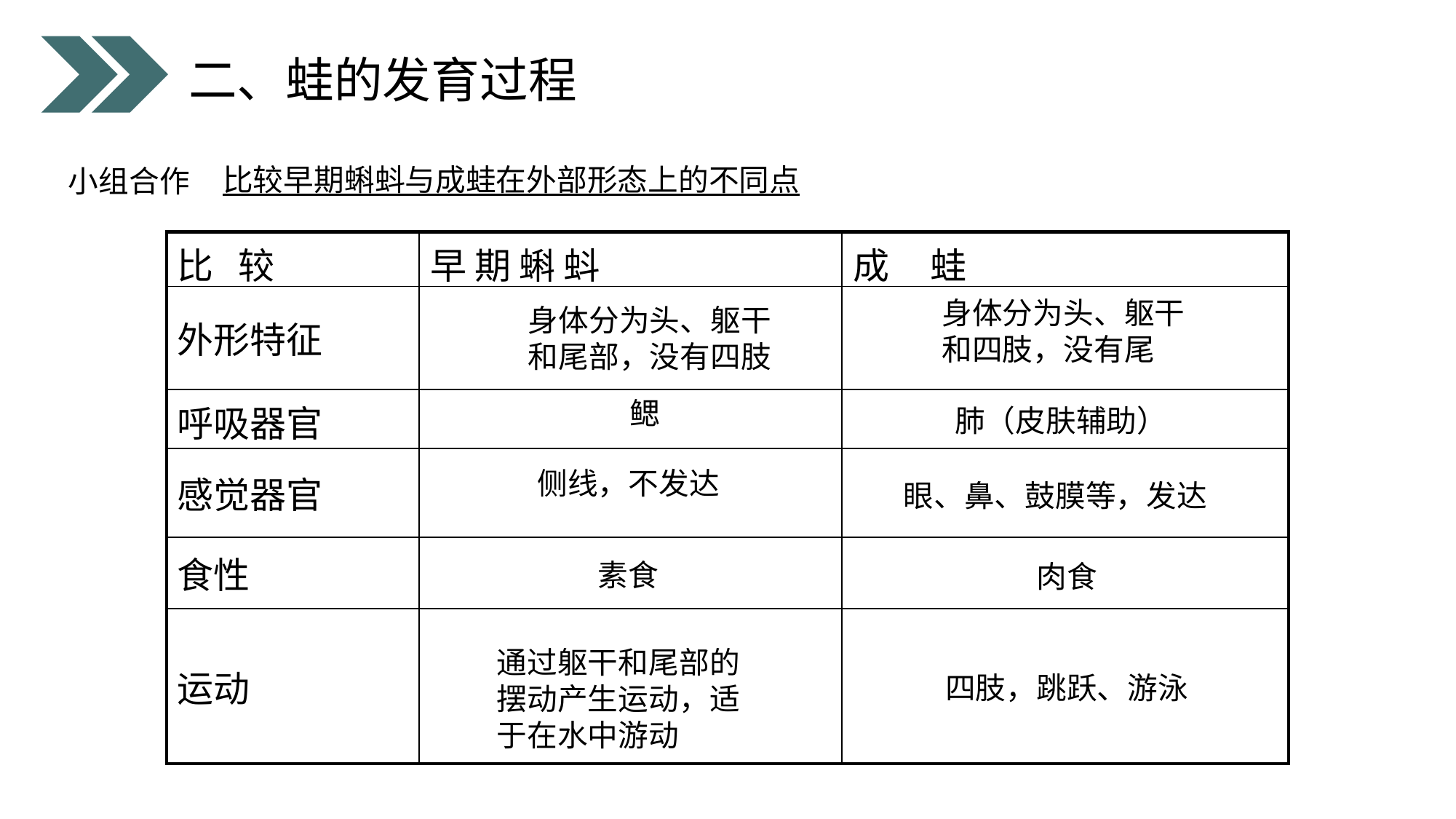

二、蛙的发育过程
小组合作
比较早期蝌蚪与成蛙在外部形态上的不同点
| 比 较 | 早 期 蝌 蚪 | 成 蛙 |
| --- | --- | --- |
| 外形特征 |  |  |
| 呼吸器官 |  |  |
| 感觉器官 |  |  |
| 食性 |  |  |
| 运动 |  |  |
身体分为头、躯干
和四肢，没有尾
身体分为头、躯干
和尾部，没有四肢
鳃
肺（皮肤辅助）
侧线，不发达
眼、鼻、鼓膜等，发达
素食
肉食
通过躯干和尾部的
摆动产生运动，适
于在水中游动
四肢，跳跃、游泳